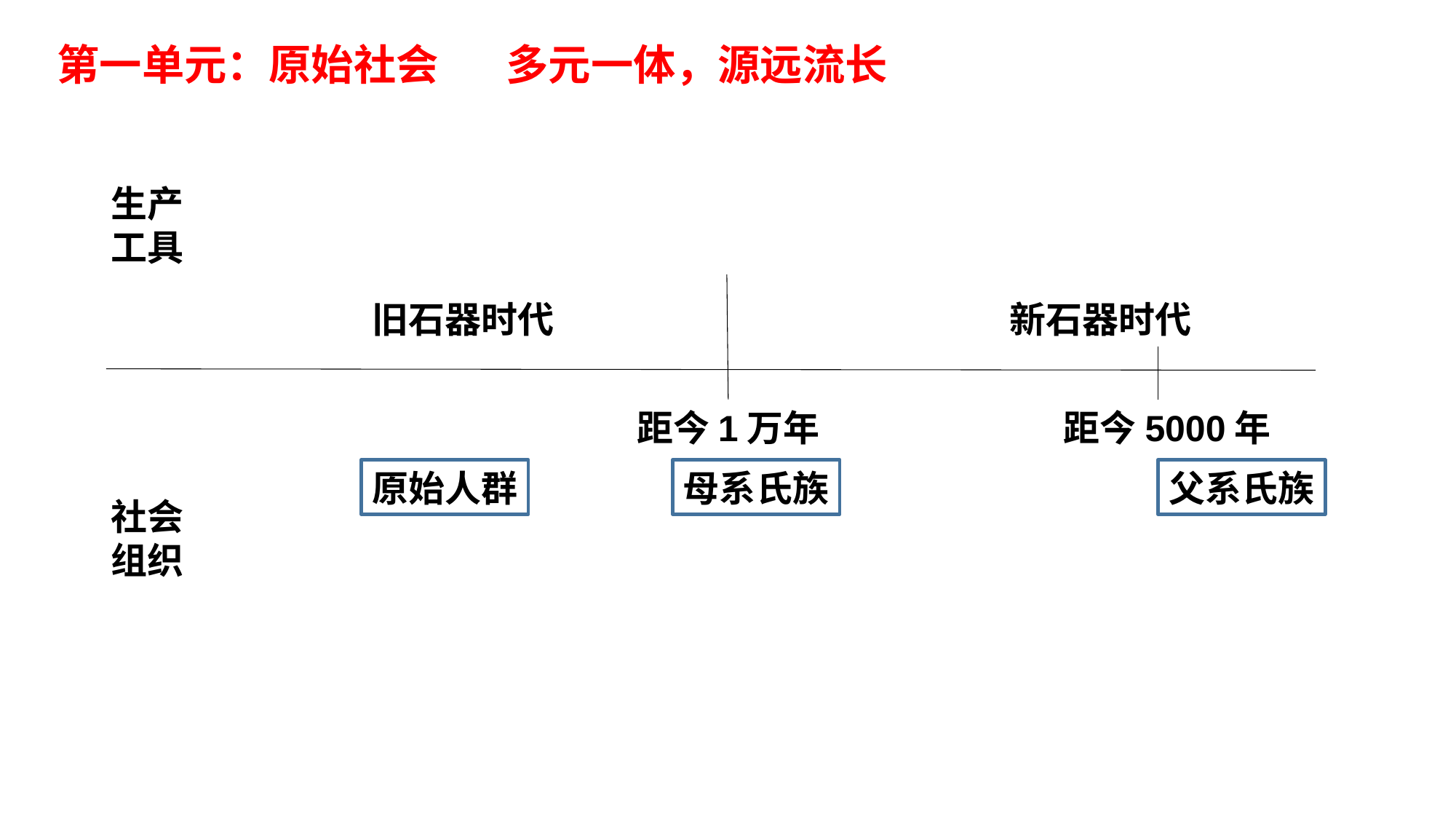

第一单元：原始社会       多元一体，源远流长
生产
工具
旧石器时代
新石器时代
距今1万年
距今5000年
原始人群
母系氏族
父系氏族
社会
组织